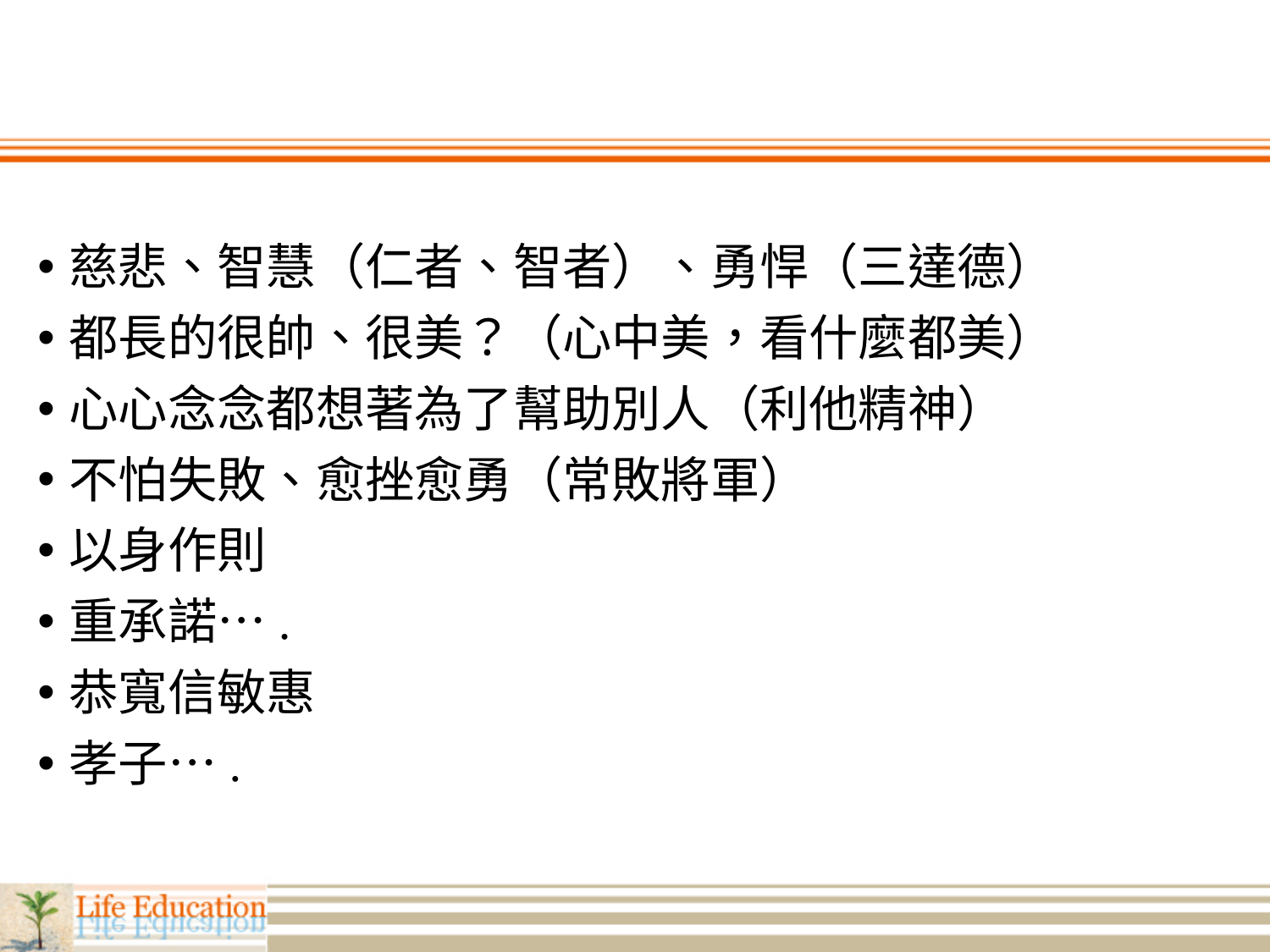

#
慈悲、智慧（仁者、智者）、勇悍（三達德）
都長的很帥、很美？（心中美，看什麼都美）
心心念念都想著為了幫助別人（利他精神）
不怕失敗、愈挫愈勇（常敗將軍）
以身作則
重承諾….
恭寬信敏惠
孝子….